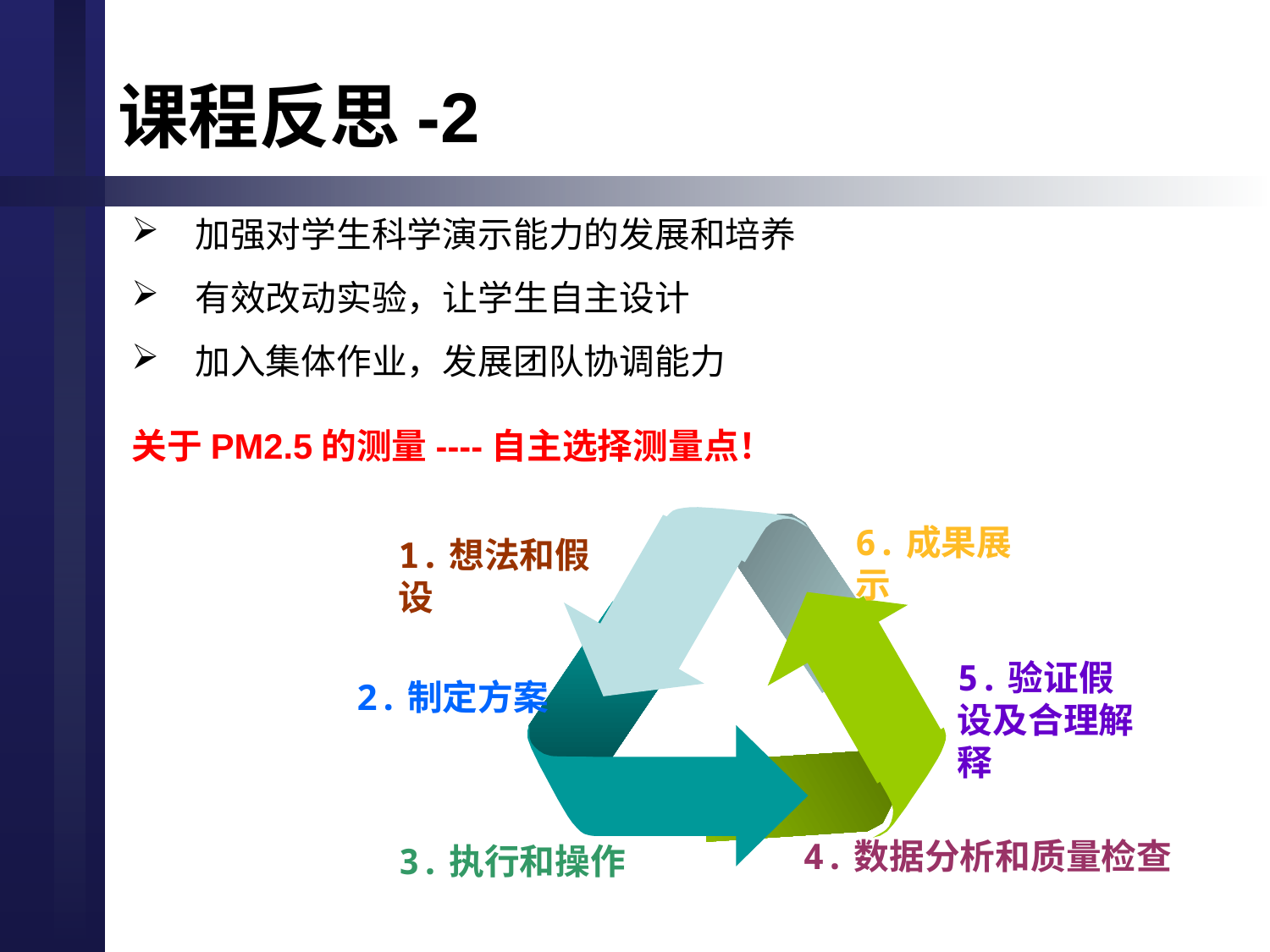

# 课程反思-2
加强对学生科学演示能力的发展和培养
有效改动实验，让学生自主设计
加入集体作业，发展团队协调能力
关于PM2.5的测量----自主选择测量点！

1.想法和假设

5.验证假设及合理解释
2.制定方案

4.数据分析和质量检查
3.执行和操作
6.成果展示